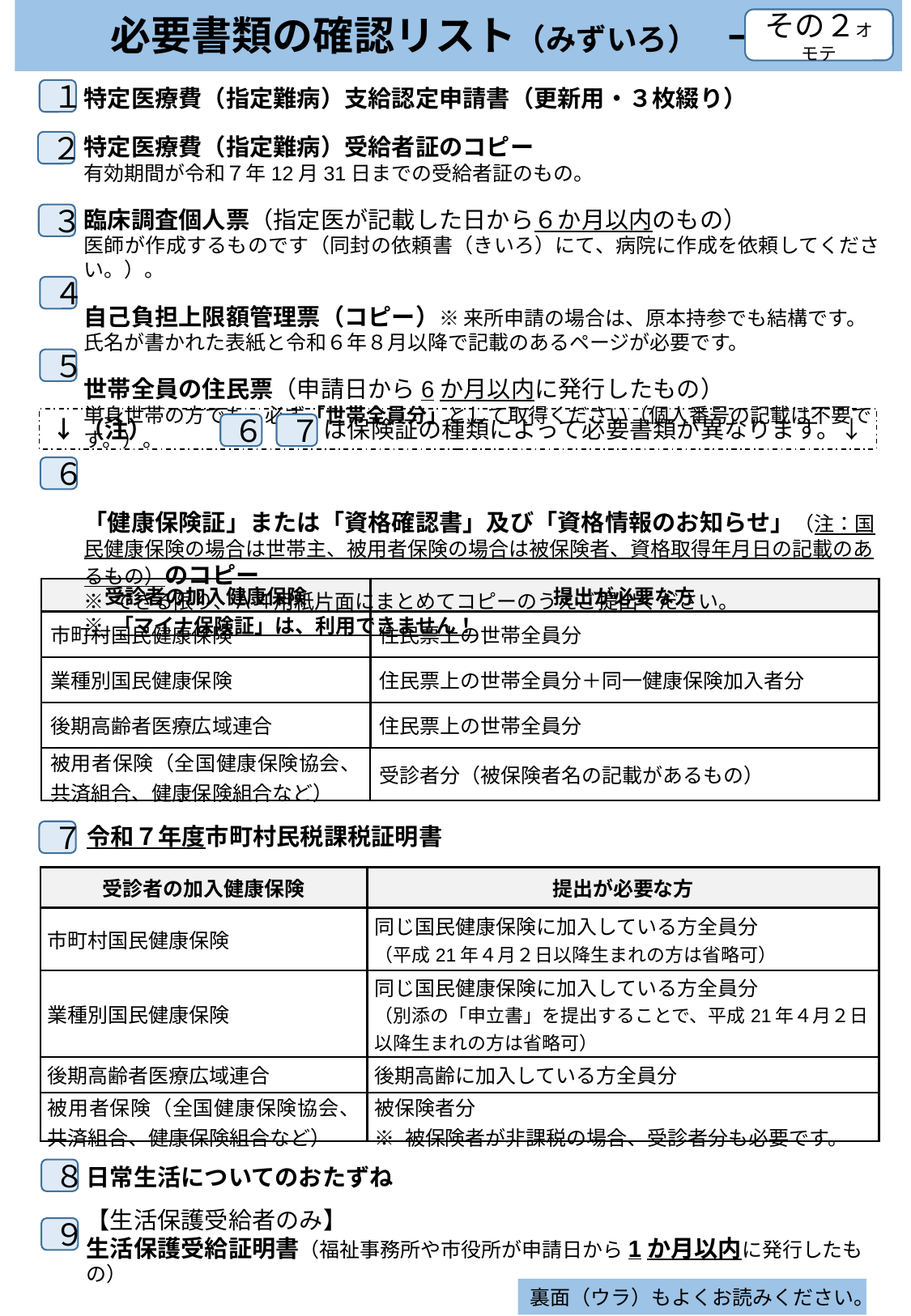

必要書類の確認リスト（みずいろ）　一般
その２オモテ
特定医療費（指定難病）支給認定申請書（更新用・３枚綴り）
特定医療費（指定難病）受給者証のコピー
有効期間が令和７年12月31日までの受給者証のもの。

臨床調査個人票（指定医が記載した日から６か月以内のもの）
医師が作成するものです（同封の依頼書（きいろ）にて、病院に作成を依頼してください。）。

自己負担上限額管理票（コピー）※ 来所申請の場合は、原本持参でも結構です。
氏名が書かれた表紙と令和６年８月以降で記載のあるページが必要です。

世帯全員の住民票（申請日から6か月以内に発行したもの）
単身世帯の方でも、必ず「世帯全員分」として取得ください（個人番号の記載は不要です。）。

「健康保険証」または「資格確認書」及び「資格情報のお知らせ」（注：国民健康保険の場合は世帯主、被用者保険の場合は被保険者、資格取得年月日の記載のあるもの）のコピー
※ できる限り、Ａ４用紙片面にまとめてコピーのうえご提出ください。
※ 「マイナ保険証」は、利用できません！
１
２
３
４
５
↓（注） 　　　　　　　は保険証の種類によって必要書類が異なります。↓
７
６
６
| 受診者の加入健康保険 | 提出が必要な方 |
| --- | --- |
| 市町村国民健康保険 | 住民票上の世帯全員分 |
| 業種別国民健康保険 | 住民票上の世帯全員分＋同一健康保険加入者分 |
| 後期高齢者医療広域連合 | 住民票上の世帯全員分 |
| 被用者保険（全国健康保険協会、共済組合、健康保険組合など） | 受診者分（被保険者名の記載があるもの） |
令和７年度市町村民税課税証明書
７
| 受診者の加入健康保険 | 提出が必要な方 |
| --- | --- |
| 市町村国民健康保険 | 同じ国民健康保険に加入している方全員分 （平成21年４月２日以降生まれの方は省略可） |
| 業種別国民健康保険 | 同じ国民健康保険に加入している方全員分 （別添の「申立書」を提出することで、平成21年４月２日以降生まれの方は省略可） |
| 後期高齢者医療広域連合 | 後期高齢に加入している方全員分 |
| 被用者保険（全国健康保険協会、共済組合、健康保険組合など） | 被保険者分 ※ 被保険者が非課税の場合、受診者分も必要です。 |
日常生活についてのおたずね

【生活保護受給者のみ】
生活保護受給証明書（福祉事務所や市役所が申請日から1か月以内に発行したもの）
８
９
裏面（ウラ）もよくお読みください。